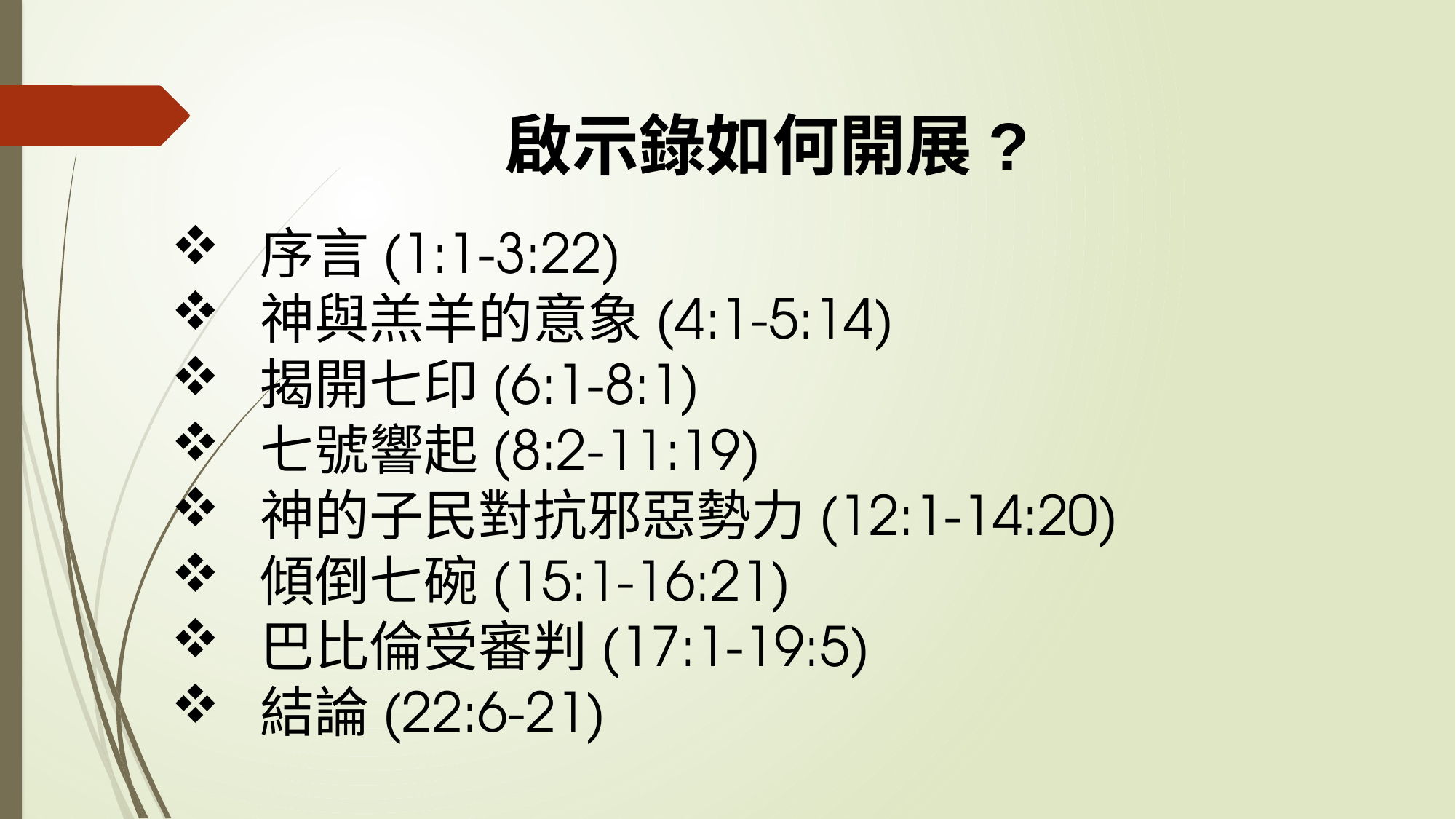

啟示錄如何開展?
序言(1:1-3:22)
神與羔羊的意象(4:1-5:14)
揭開七印(6:1-8:1)
七號響起(8:2-11:19)
神的子民對抗邪惡勢力(12:1-14:20)
傾倒七碗(15:1-16:21)
巴比倫受審判(17:1-19:5)
結論(22:6-21)